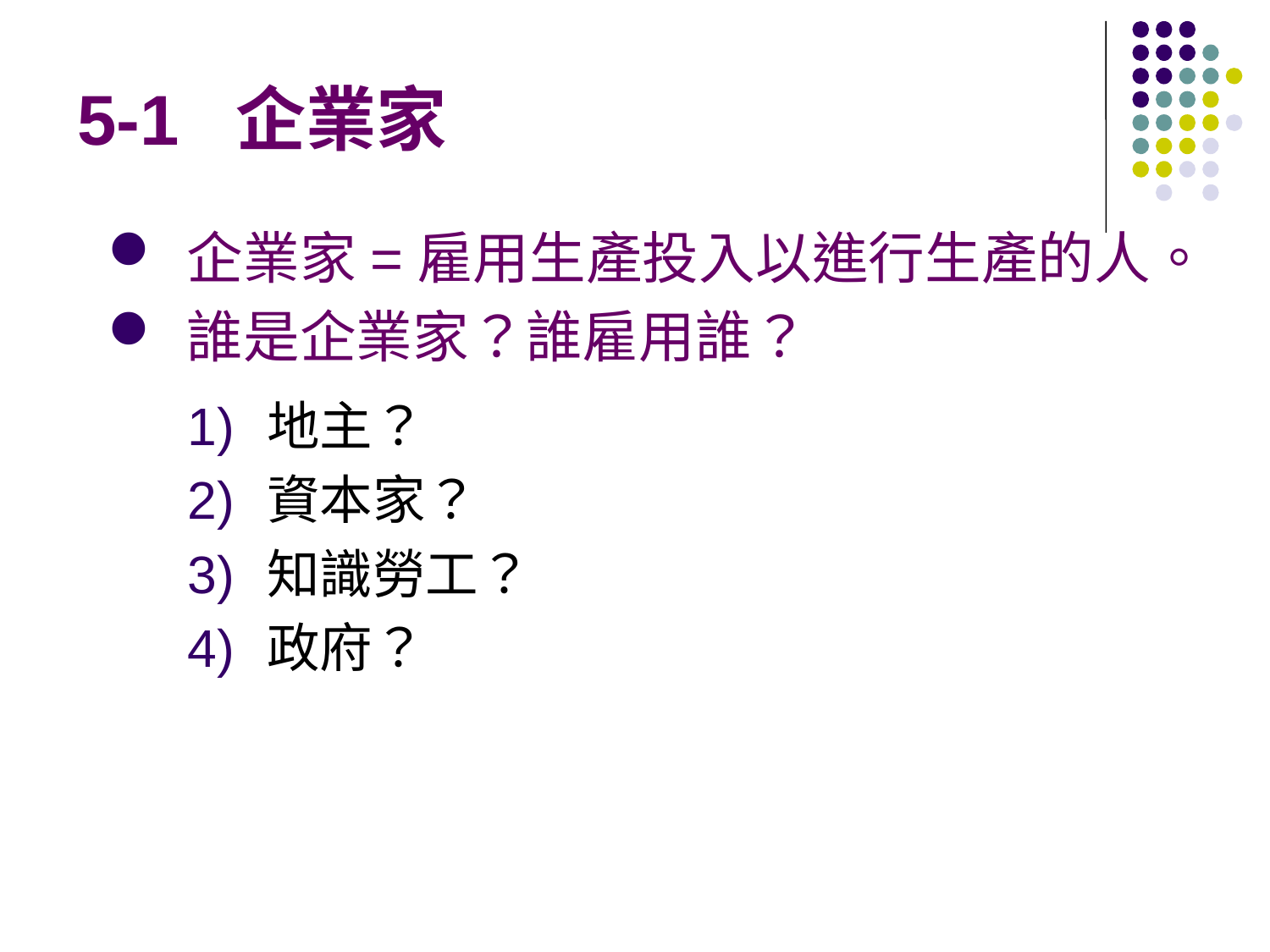

# 5-1  企業家
企業家=雇用生產投入以進行生產的人。
誰是企業家？誰雇用誰？

地主？
資本家？
知識勞工？
政府？